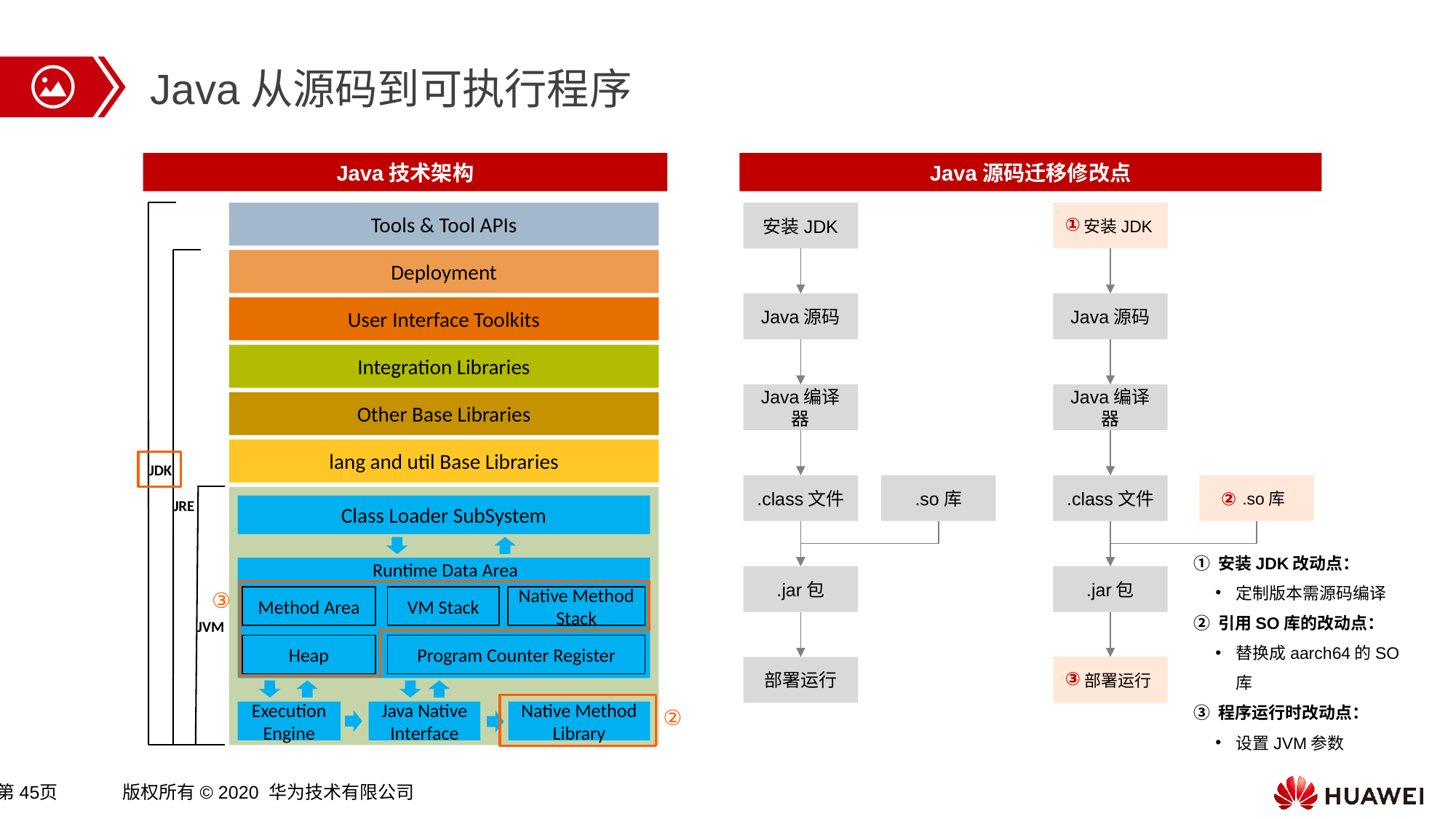

Java从源码到可执行程序

Java技术架构
Java源码迁移修改点
JDK
JRE
JVM
Tools & Tool APIs
Deployment
User Interface Toolkits
Integration Libraries
Other Base Libraries
lang and util Base Libraries

Class Loader SubSystem

Runtime Data Area

Method Area
VM Stack
Native Method Stack
Heap
Program Counter Register

Execution Engine
Java Native Interface
Native Method Library

安装JDK
   安装JDK
①
Java源码
Java源码

Java编译器
Java编译器

.class文件
.so库
.class文件
   .so库
②
① 安装JDK改动点：
定制版本需源码编译
② 引用SO库的改动点：
替换成aarch64的SO库
③ 程序运行时改动点：
设置JVM参数
.jar包
.jar包
③
部署运行
   部署运行
③

②